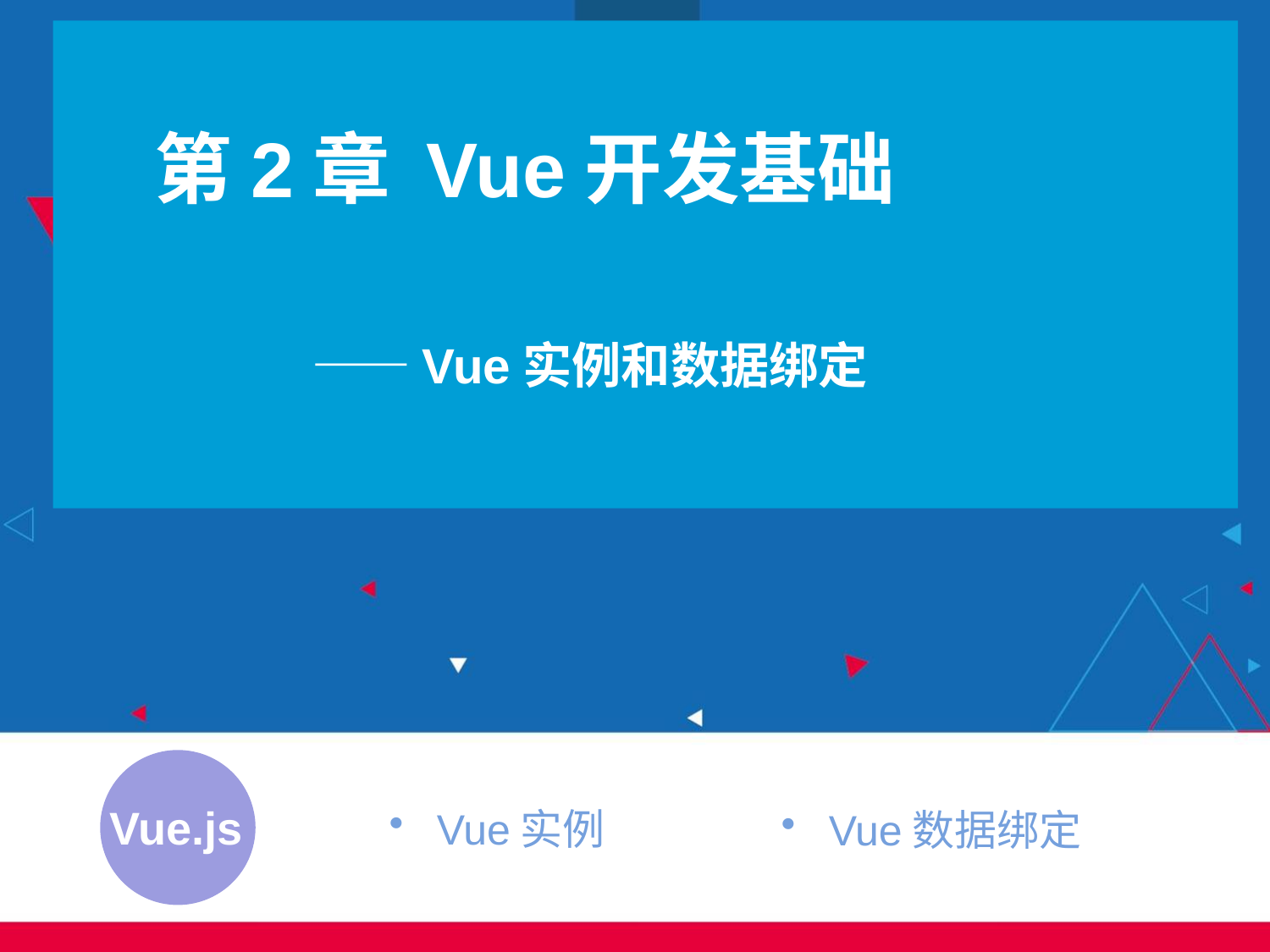

# 第2章 Vue开发基础 ——Vue实例和数据绑定

Vue.js
Vue实例
Vue数据绑定